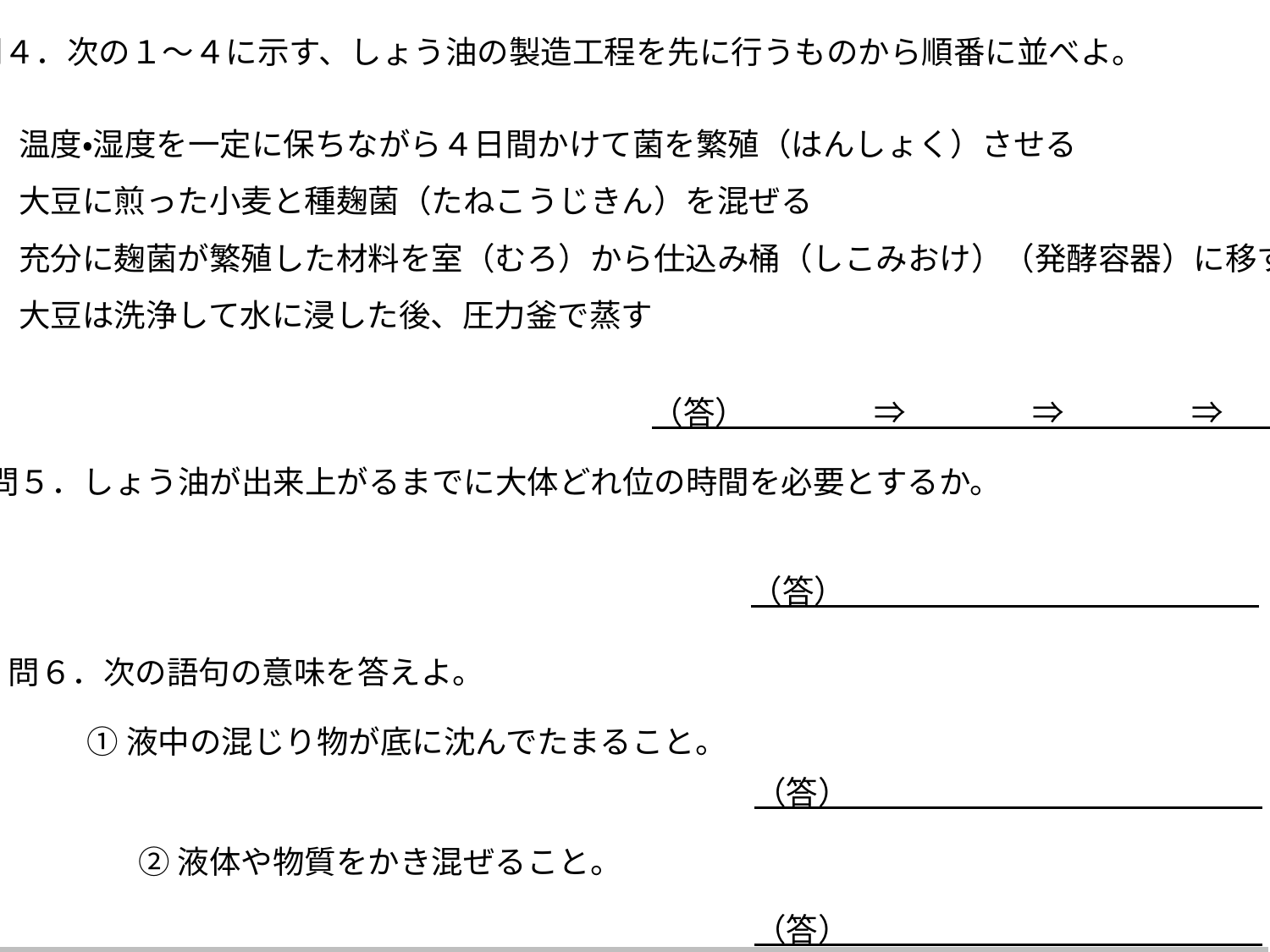

問４．次の１～４に示す、しょう油の製造工程を先に行うものから順番に並べよ。
１．温度・湿度を一定に保ちながら４日間かけて菌を繁殖（はんしょく）させる
２．大豆に煎った小麦と種麹菌（たねこうじきん）を混ぜる
３．充分に麹菌が繁殖した材料を室（むろ）から仕込み桶（しこみおけ）（発酵容器）に移す
４．大豆は洗浄して水に浸した後、圧力釜で蒸す
（答）　　　　⇒　　　　⇒　　　　⇒
問５．しょう油が出来上がるまでに大体どれ位の時間を必要とするか。
（答）
問６．次の語句の意味を答えよ。
①液中の混じり物が底に沈んでたまること。
（答）
②液体や物質をかき混ぜること。
（答）